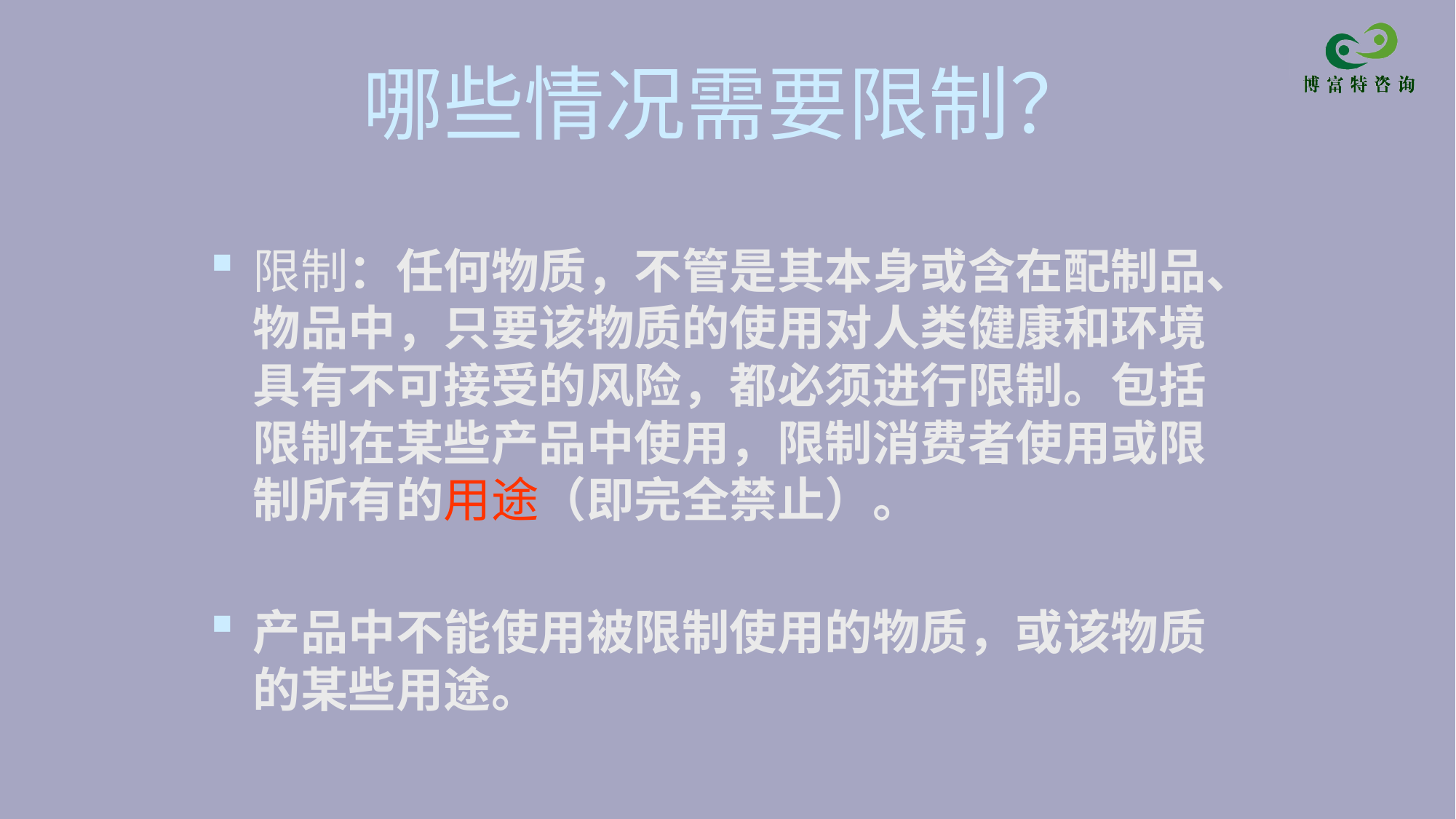

# 哪些情况需要限制？
限制：任何物质，不管是其本身或含在配制品、物品中，只要该物质的使用对人类健康和环境具有不可接受的风险，都必须进行限制。包括限制在某些产品中使用，限制消费者使用或限制所有的用途（即完全禁止）。

产品中不能使用被限制使用的物质，或该物质的某些用途。